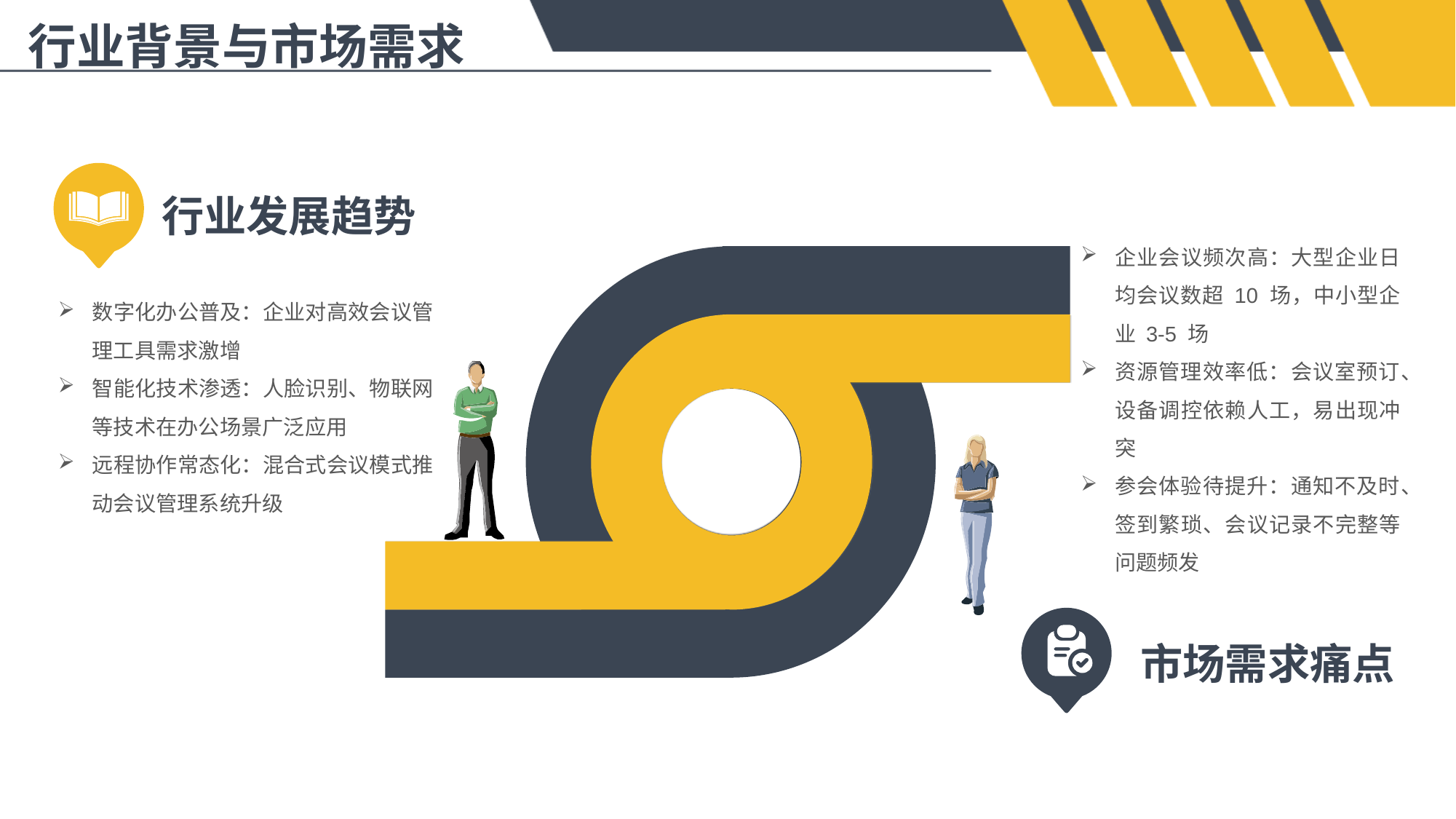

行业背景与市场需求

行业发展趋势
企业会议频次高：大型企业日均会议数超 10 场，中小型企业 3-5 场
资源管理效率低：会议室预订、设备调控依赖人工，易出现冲突
参会体验待提升：通知不及时、签到繁琐、会议记录不完整等问题频发

数字化办公普及：企业对高效会议管理工具需求激增
智能化技术渗透：人脸识别、物联网等技术在办公场景广泛应用
远程协作常态化：混合式会议模式推动会议管理系统升级

市场需求痛点